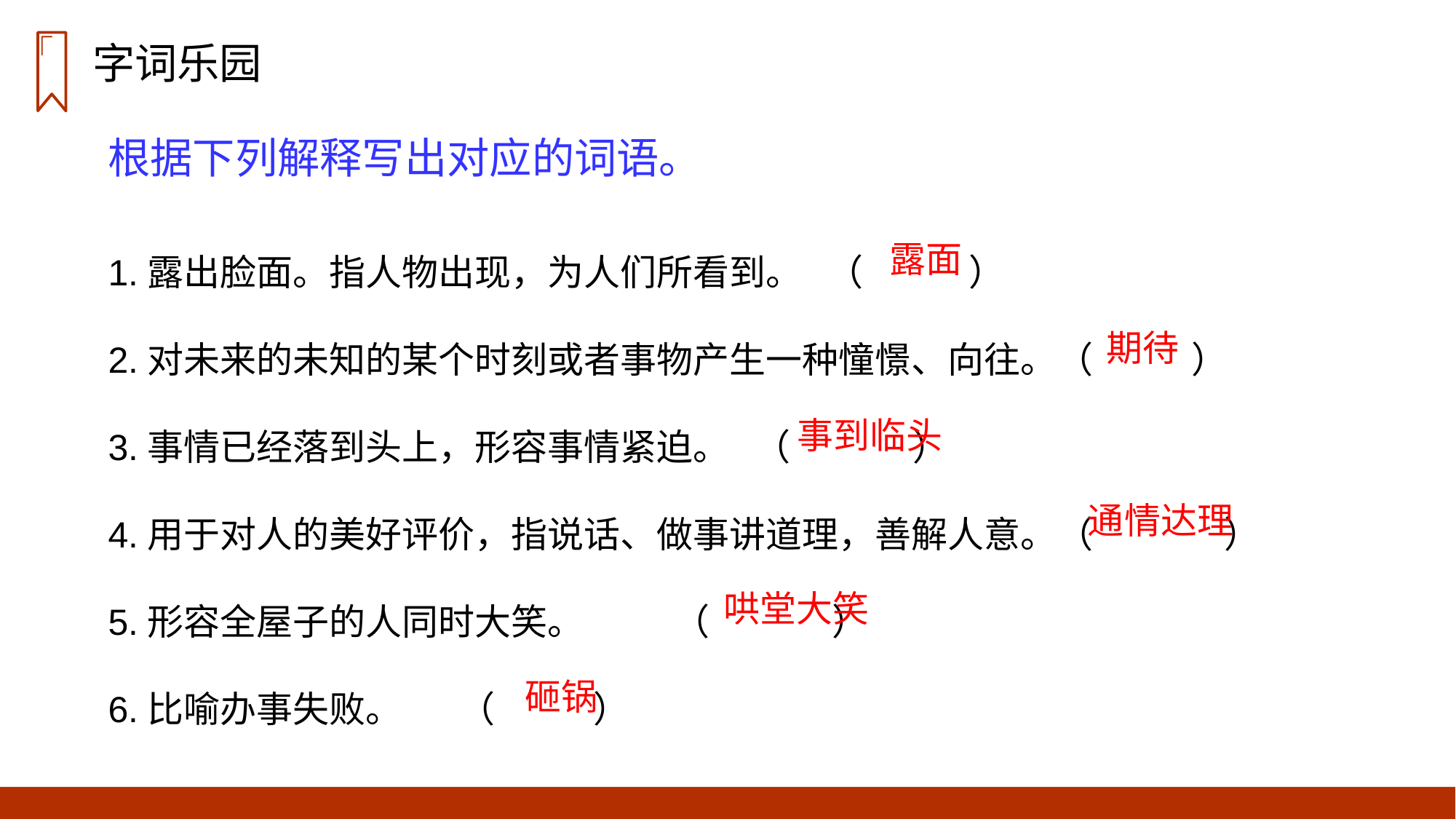

字词乐园
根据下列解释写出对应的词语。
1.露出脸面。指人物出现，为人们所看到。   （             ）
2.对未来的未知的某个时刻或者事物产生一种憧憬、向往。（            ）
3.事情已经落到头上，形容事情紧迫。   （               ）
4.用于对人的美好评价，指说话、做事讲道理，善解人意。（                ）
5.形容全屋子的人同时大笑。           （               ）
6.比喻办事失败。       （            ）
露面
期待
事到临头
通情达理
哄堂大笑
砸锅